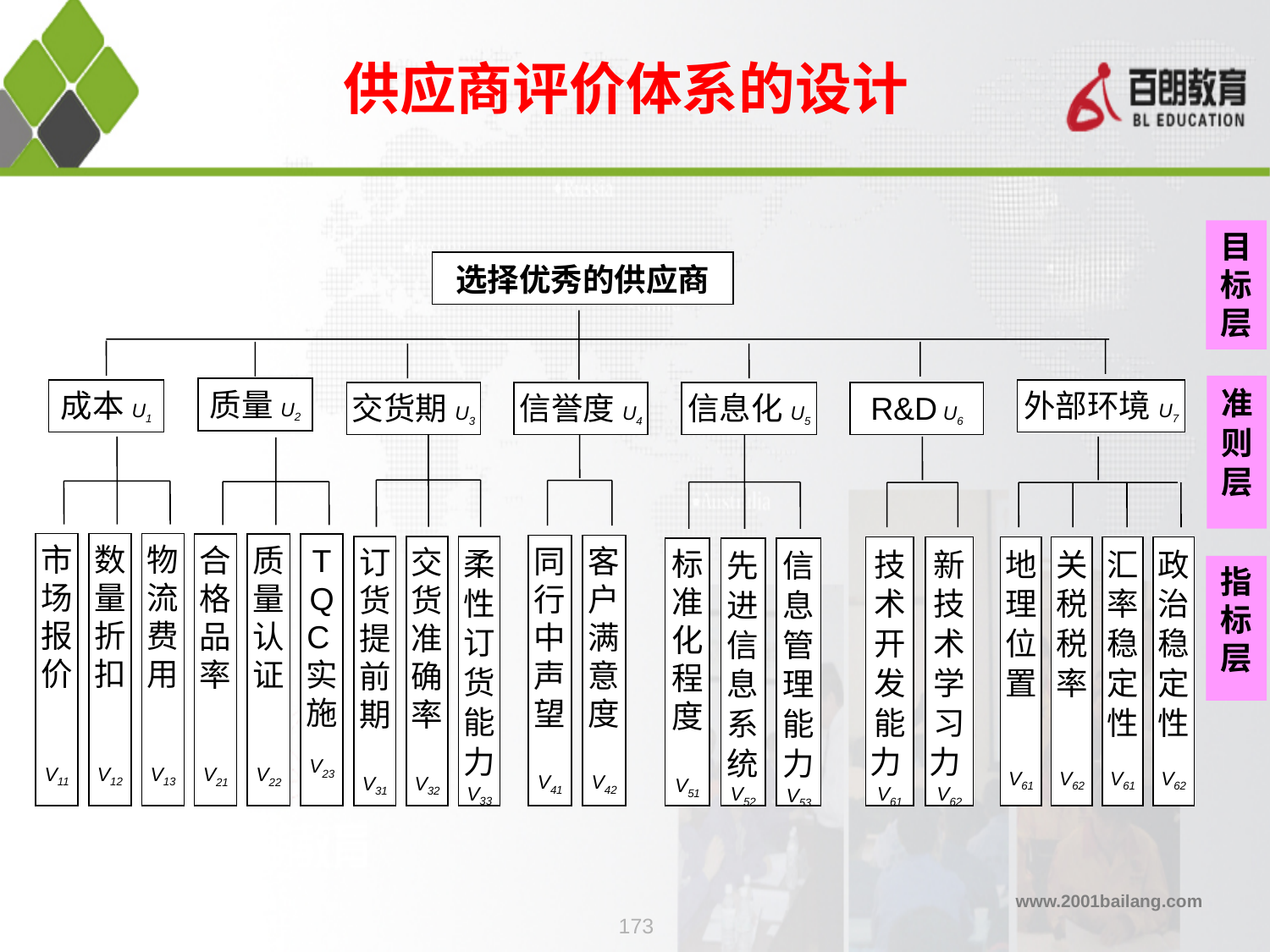

供应商评价体系的设计
目标层
选择优秀的供应商

准则层
质量U2
成本U1
外部环境U7
R&D U6
交货期U3
信誉度U4
信息化U5

订货提前期

V31
交货准确率

V32
柔性订货能力
V33

同行中声望

V41
客户满意度

V42

标准化程度

V51
先进信息系统
V52
信息管理能力
V53

市场报价

V11
数量折扣

V12
物流费用

V13

技术开发能力V61
新技术学习力V62

地理位置

V61
关税税率

V62
汇率稳定性

V61
政治稳定性

V62

合格品率

V21
质量认证

V22
TQC实施

V23
指标层
173